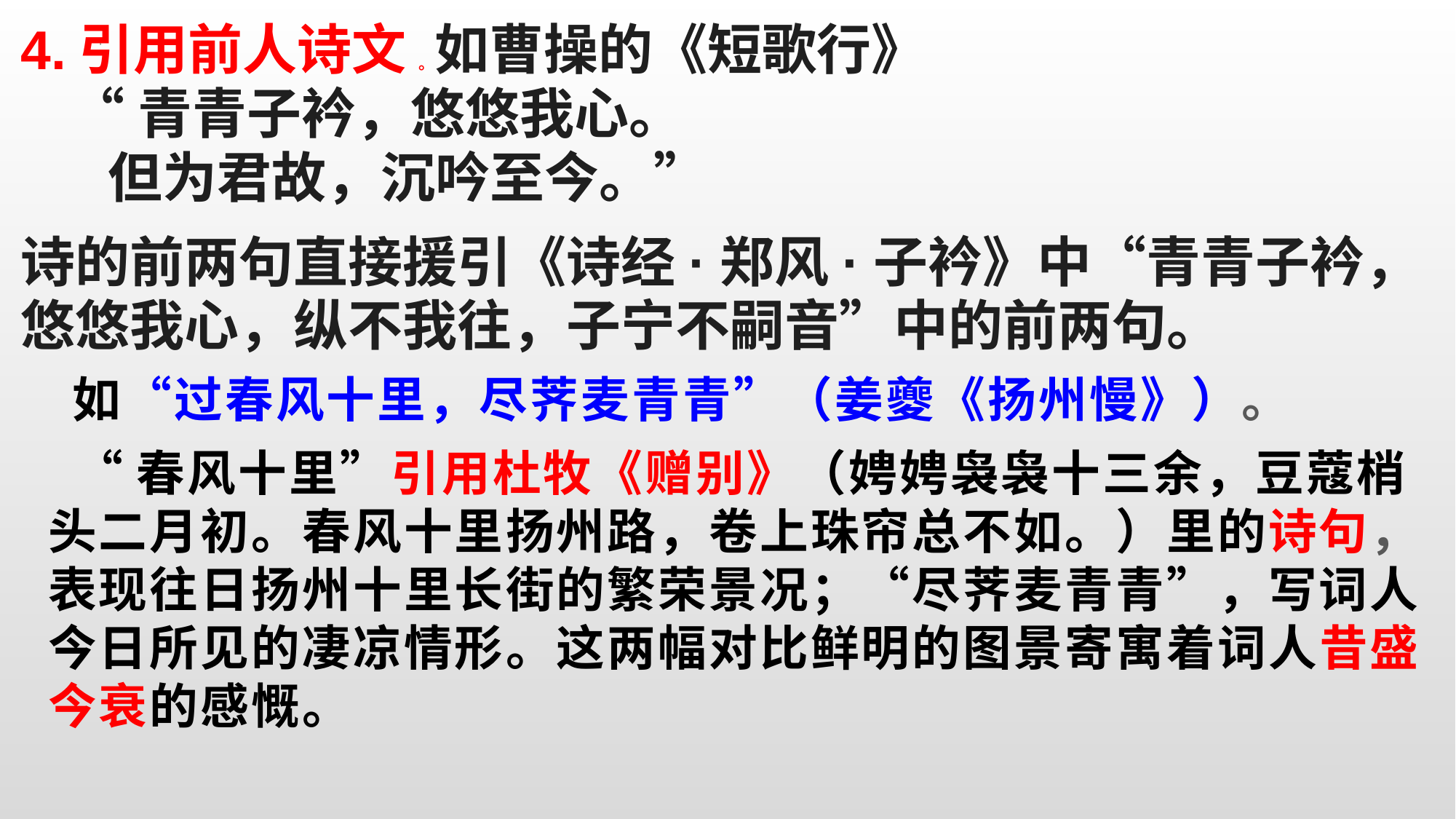

4.引用前人诗文 。如曹操的《短歌行》
    “青青子衿，悠悠我心。
      但为君故，沉吟至今。”
诗的前两句直接援引《诗经·郑风·子衿》中“青青子衿，悠悠我心，纵不我往，子宁不嗣音”中的前两句。
   如“过春风十里，尽荠麦青青”（姜夔《扬州慢》）。
    “春风十里”引用杜牧《赠别》（娉娉袅袅十三余，豆蔻梢头二月初。春风十里扬州路，卷上珠帘总不如。）里的诗句，表现往日扬州十里长街的繁荣景况；“尽荠麦青青”，写词人今日所见的凄凉情形。这两幅对比鲜明的图景寄寓着词人昔盛今衰的感慨。